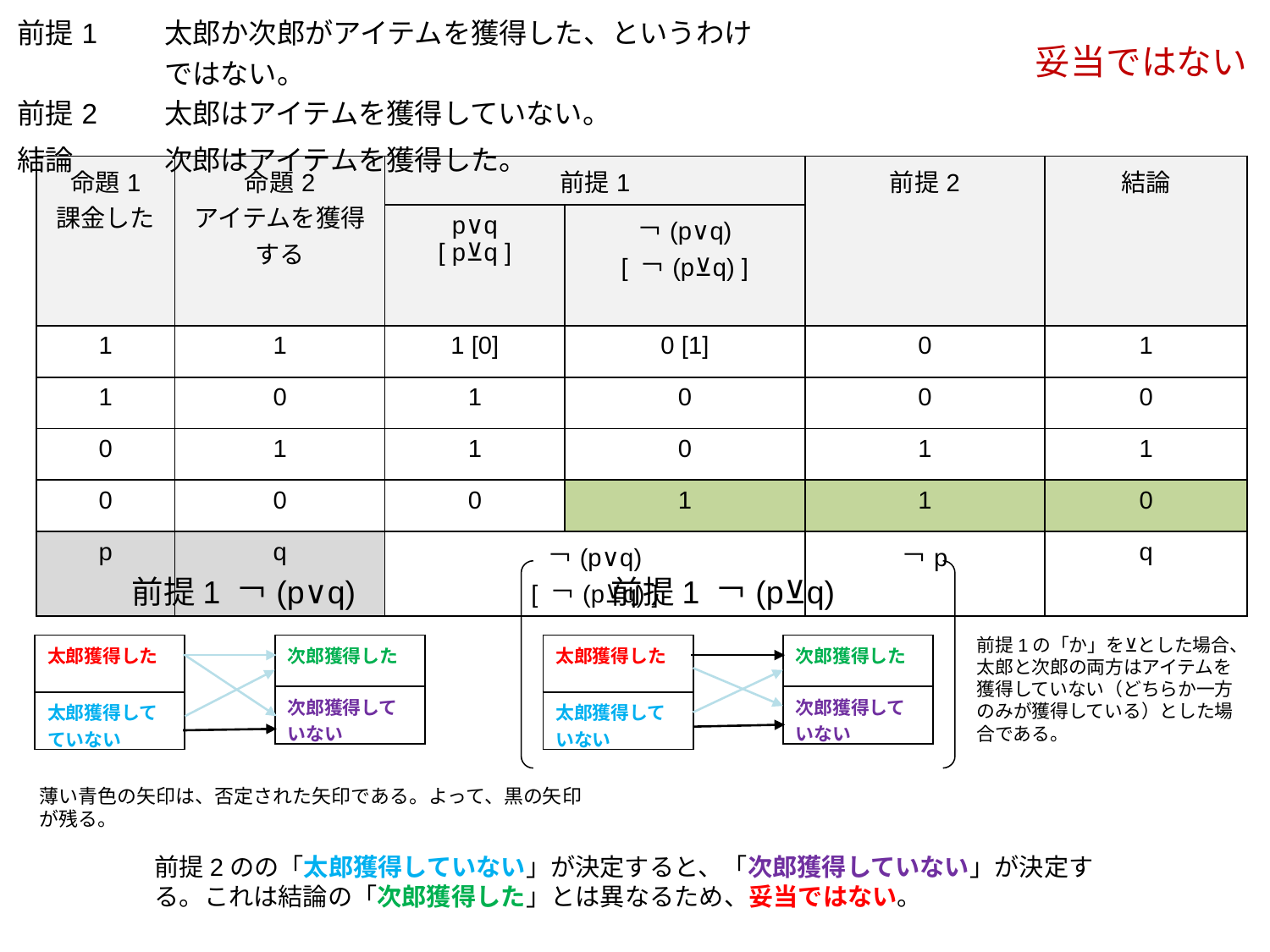

| 前提1 | 太郎か次郎がアイテムを獲得した、というわけではない。 |
| --- | --- |
| 前提2 | 太郎はアイテムを獲得していない。 |
| 結論 | 次郎はアイテムを獲得した。 |
妥当ではない
| 命題1 課金した | 命題2 アイテムを獲得する | 前提1 |  | 前提2 | 結論 |
| --- | --- | --- | --- | --- | --- |
|  |  | p∨q [ p⊻q ] | ￢(p∨q) [ ￢(p⊻q) ] |  |  |
| 1 | 1 | 1 [0] | 0 [1] | 0 | 1 |
| 1 | 0 | 1 | 0 | 0 | 0 |
| 0 | 1 | 1 | 0 | 1 | 1 |
| 0 | 0 | 0 | 1 | 1 | 0 |
| p | q | ￢(p∨q) [ ￢(p⊻q) ] |  | ￢p | q |

前提1 ￢(p∨q)
前提1 ￢(p⊻q)
前提1の「か」を⊻とした場合、太郎と次郎の両方はアイテムを獲得していない（どちらか一方のみが獲得している）とした場合である。
| 太郎獲得した |
| --- |
| 太郎獲得してていない |
| 次郎獲得した |
| --- |
| 次郎獲得していない |
| 太郎獲得した |
| --- |
| 太郎獲得していない |
| 次郎獲得した |
| --- |
| 次郎獲得していない |
薄い青色の矢印は、否定された矢印である。よって、黒の矢印が残る。
前提2のの「太郎獲得していない」が決定すると、「次郎獲得していない」が決定する。これは結論の「次郎獲得した」とは異なるため、妥当ではない。